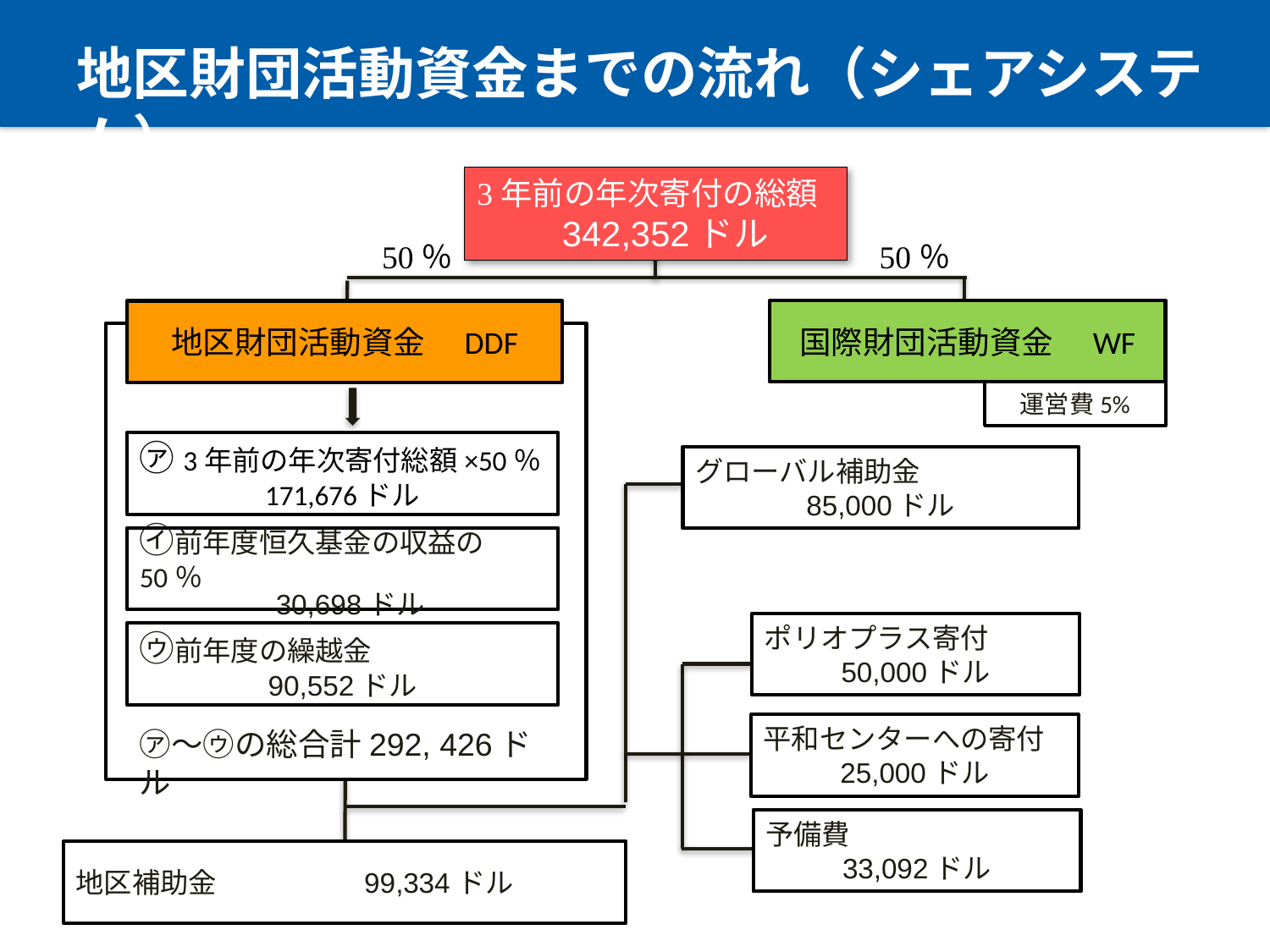

# 地区財団活動資金までの流れ（シェアシステム）
3年前の年次寄付の総額
  342,352ドル
50％
50％
国際財団活動資金　WF
地区財団活動資金　DDF

運営費5%

㋐3年前の年次寄付総額×50％
171,676ドル
グローバル補助金
85,000ドル
㋑前年度恒久基金の収益の50％
  30,698ドル
ポリオプラス寄付
50,000ドル
㋒前年度の繰越金
90,552ドル
平和センターへの寄付
25,000ドル
㋐～㋒の総合計292, 426ドル
予備費
33,092ドル
地区補助金　　　　　99,334ドル